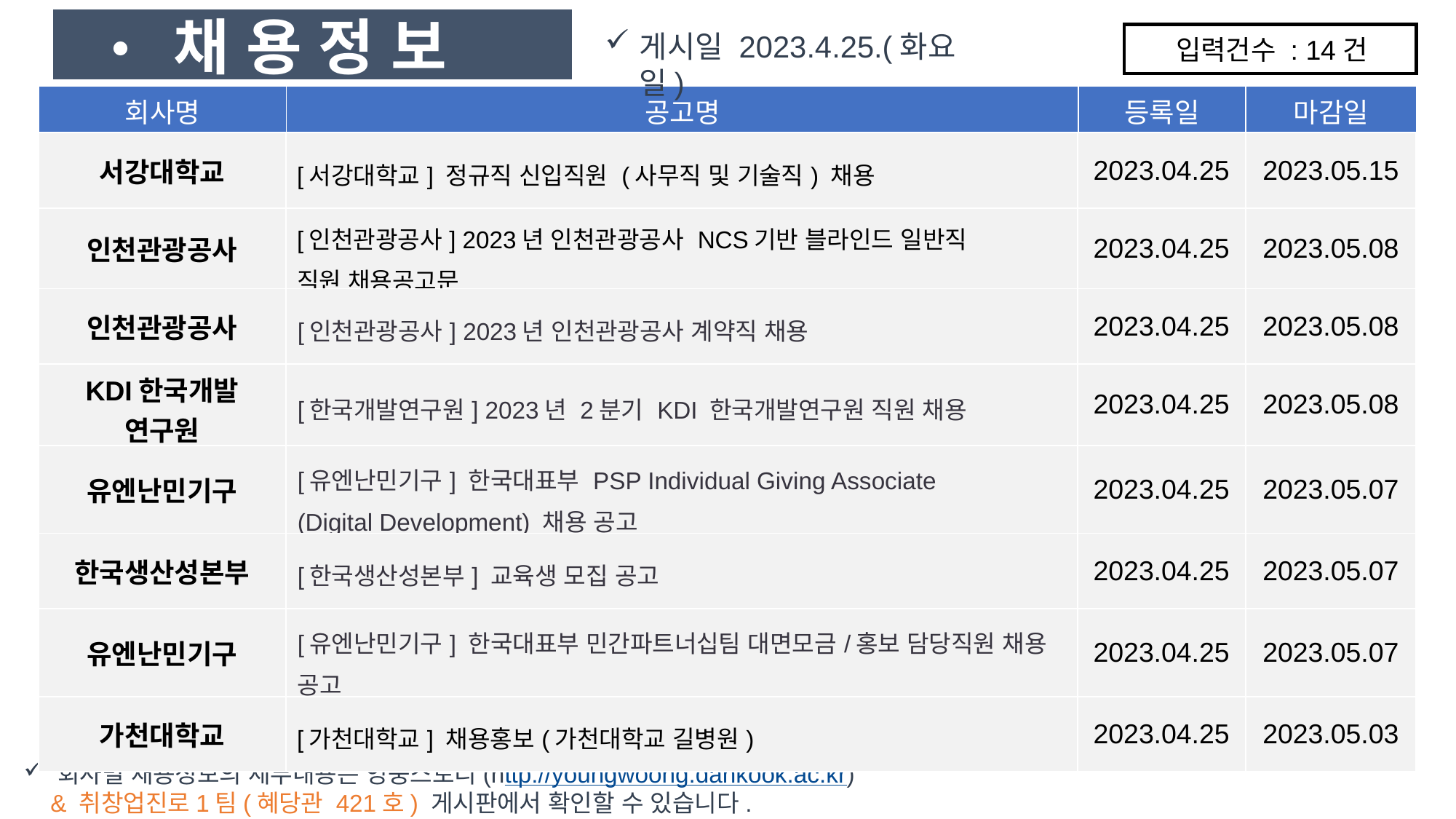

• 채 용 정 보

게시일 2023.4.25.(화요일)

입력건수 : 14건
| 회사명 | 공고명 | 등록일 | 마감일 |
| --- | --- | --- | --- |
| 서강대학교 | [서강대학교] 정규직 신입직원 (사무직 및 기술직) 채용 | 2023.04.25 | 2023.05.15 |
| --- | --- | --- | --- |
| 인천관광공사 | [인천관광공사] 2023년 인천관광공사 NCS기반 블라인드 일반직 직원 채용공고문 | 2023.04.25 | 2023.05.08 |
| 인천관광공사 | [인천관광공사] 2023년 인천관광공사 계약직 채용 | 2023.04.25 | 2023.05.08 |
| KDI한국개발 연구원 | [한국개발연구원] 2023년 2분기 KDI 한국개발연구원 직원 채용 | 2023.04.25 | 2023.05.08 |
| 유엔난민기구 | [유엔난민기구] 한국대표부 PSP Individual Giving Associate (Digital Development) 채용 공고 | 2023.04.25 | 2023.05.07 |
| 한국생산성본부 | [한국생산성본부] 교육생 모집 공고 | 2023.04.25 | 2023.05.07 |
| 유엔난민기구 | [유엔난민기구] 한국대표부 민간파트너십팀 대면모금/홍보 담당직원 채용 공고 | 2023.04.25 | 2023.05.07 |
| 가천대학교 | [가천대학교] 채용홍보(가천대학교 길병원) | 2023.04.25 | 2023.05.03 |
회사별 채용정보의 세부내용은 영웅스토리(http://youngwoong.dankook.ac.kr)
    & 취창업진로1팀(혜당관 421호) 게시판에서 확인할 수 있습니다.